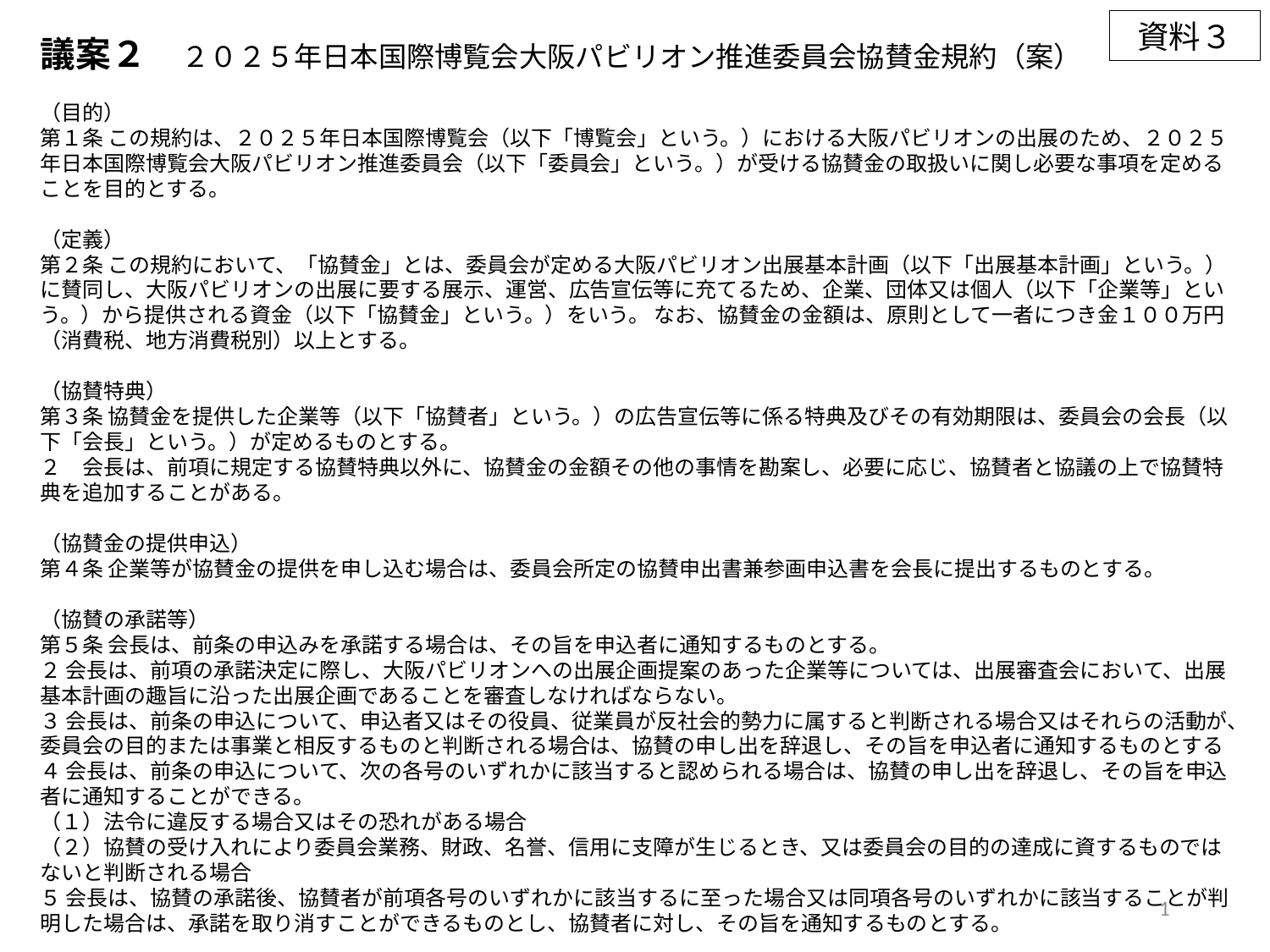

資料３
議案２　２０２５年日本国際博覧会大阪パビリオン推進委員会協賛金規約（案）

（目的）
第１条 この規約は、２０２５年日本国際博覧会（以下「博覧会」という。）における大阪パビリオンの出展のため、２０２５年日本国際博覧会大阪パビリオン推進委員会（以下「委員会」という。）が受ける協賛金の取扱いに関し必要な事項を定めることを目的とする。

（定義）
第２条 この規約において、「協賛金」とは、委員会が定める大阪パビリオン出展基本計画（以下「出展基本計画」という。）に賛同し、大阪パビリオンの出展に要する展示、運営、広告宣伝等に充てるため、企業、団体又は個人（以下「企業等」という。）から提供される資金（以下「協賛金」という。）をいう。 なお、協賛金の金額は、原則として一者につき金１００万円（消費税、地方消費税別）以上とする。

（協賛特典）
第３条 協賛金を提供した企業等（以下「協賛者」という。）の広告宣伝等に係る特典及びその有効期限は、委員会の会長（以下「会長」という。）が定めるものとする。
２　会長は、前項に規定する協賛特典以外に、協賛金の金額その他の事情を勘案し、必要に応じ、協賛者と協議の上で協賛特典を追加することがある。

（協賛金の提供申込）
第４条 企業等が協賛金の提供を申し込む場合は、委員会所定の協賛申出書兼参画申込書を会長に提出するものとする。

（協賛の承諾等）
第５条 会長は、前条の申込みを承諾する場合は、その旨を申込者に通知するものとする。
２ 会長は、前項の承諾決定に際し、大阪パビリオンへの出展企画提案のあった企業等については、出展審査会において、出展基本計画の趣旨に沿った出展企画であることを審査しなければならない。
３ 会長は、前条の申込について、申込者又はその役員、従業員が反社会的勢力に属すると判断される場合又はそれらの活動が、委員会の目的または事業と相反するものと判断される場合は、協賛の申し出を辞退し、その旨を申込者に通知するものとする
４ 会長は、前条の申込について、次の各号のいずれかに該当すると認められる場合は、協賛の申し出を辞退し、その旨を申込者に通知することができる。
（１）法令に違反する場合又はその恐れがある場合
（２）協賛の受け入れにより委員会業務、財政、名誉、信用に支障が生じるとき、又は委員会の目的の達成に資するものではないと判断される場合
５ 会長は、協賛の承諾後、協賛者が前項各号のいずれかに該当するに至った場合又は同項各号のいずれかに該当することが判明した場合は、承諾を取り消すことができるものとし、協賛者に対し、その旨を通知するものとする。

1